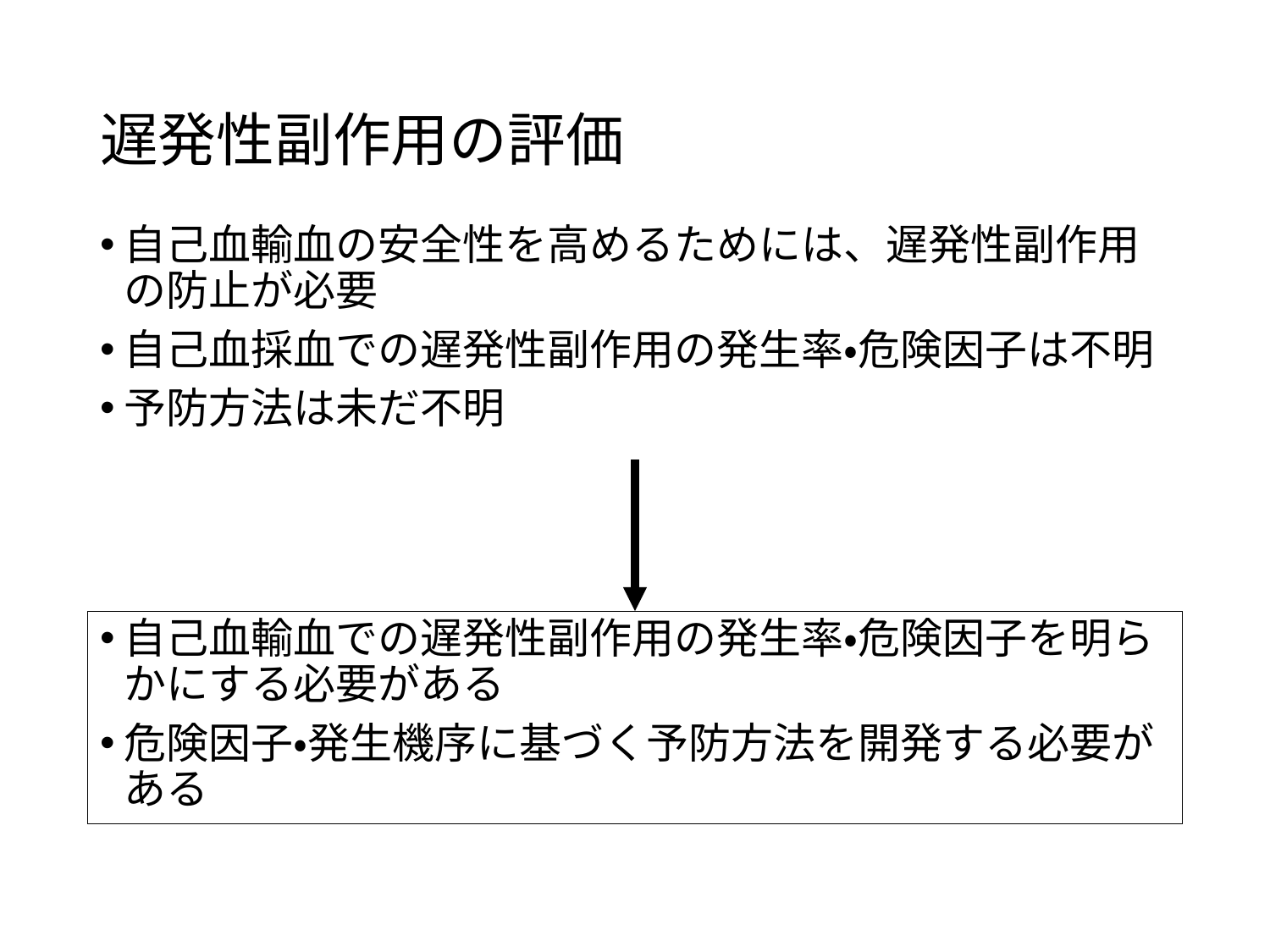

# 遅発性副作用の評価
自己血輸血の安全性を高めるためには、遅発性副作用の防止が必要
自己血採血での遅発性副作用の発生率・危険因子は不明
予防方法は未だ不明
自己血輸血での遅発性副作用の発生率・危険因子を明らかにする必要がある
危険因子・発生機序に基づく予防方法を開発する必要がある